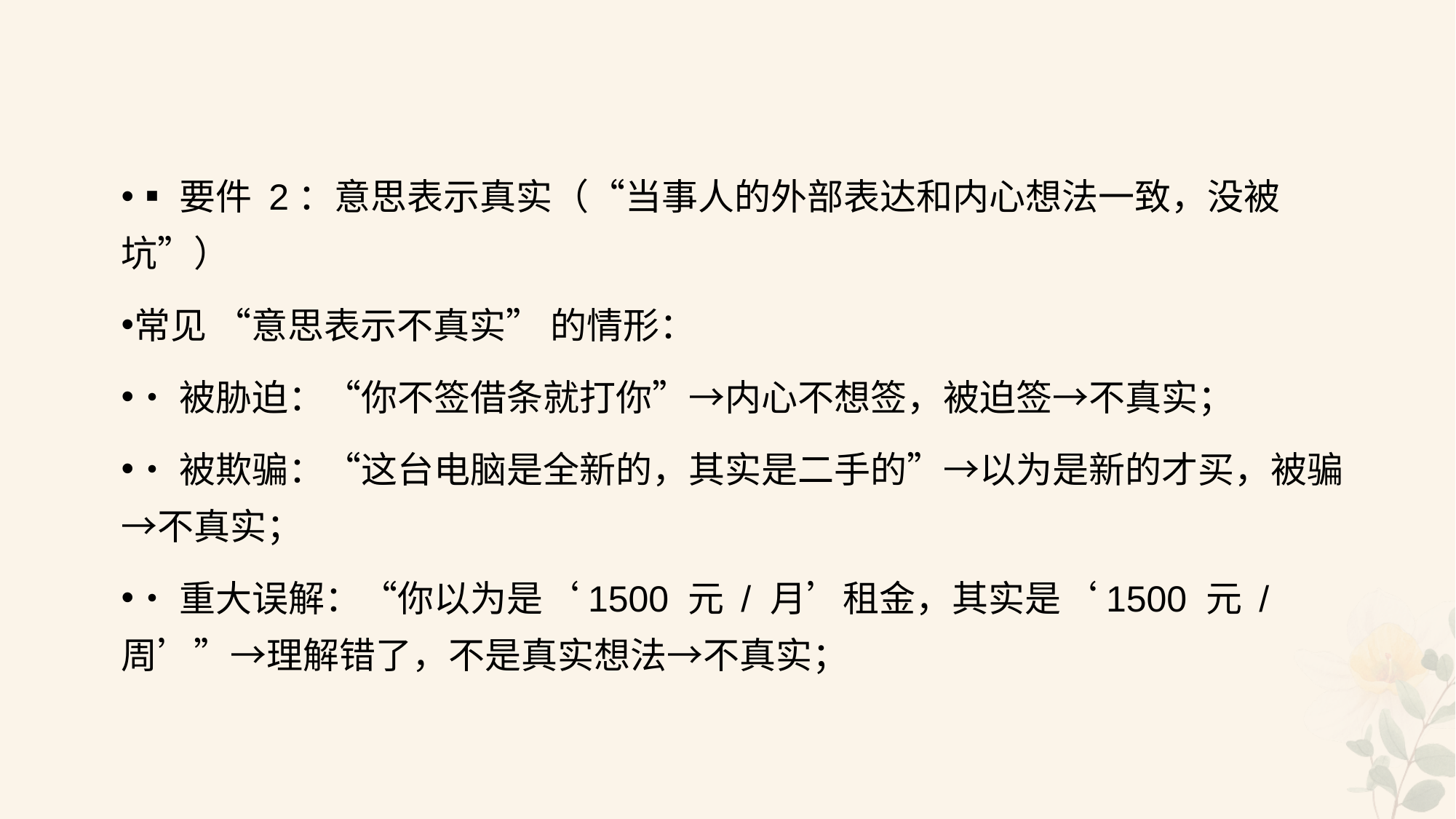

#
▪要件 2：意思表示真实（“当事人的外部表达和内心想法一致，没被坑”）
常见 “意思表示不真实” 的情形：
•被胁迫：“你不签借条就打你”→内心不想签，被迫签→不真实；
•被欺骗：“这台电脑是全新的，其实是二手的”→以为是新的才买，被骗→不真实；
•重大误解：“你以为是‘1500 元 / 月’租金，其实是‘1500 元 / 周’”→理解错了，不是真实想法→不真实；